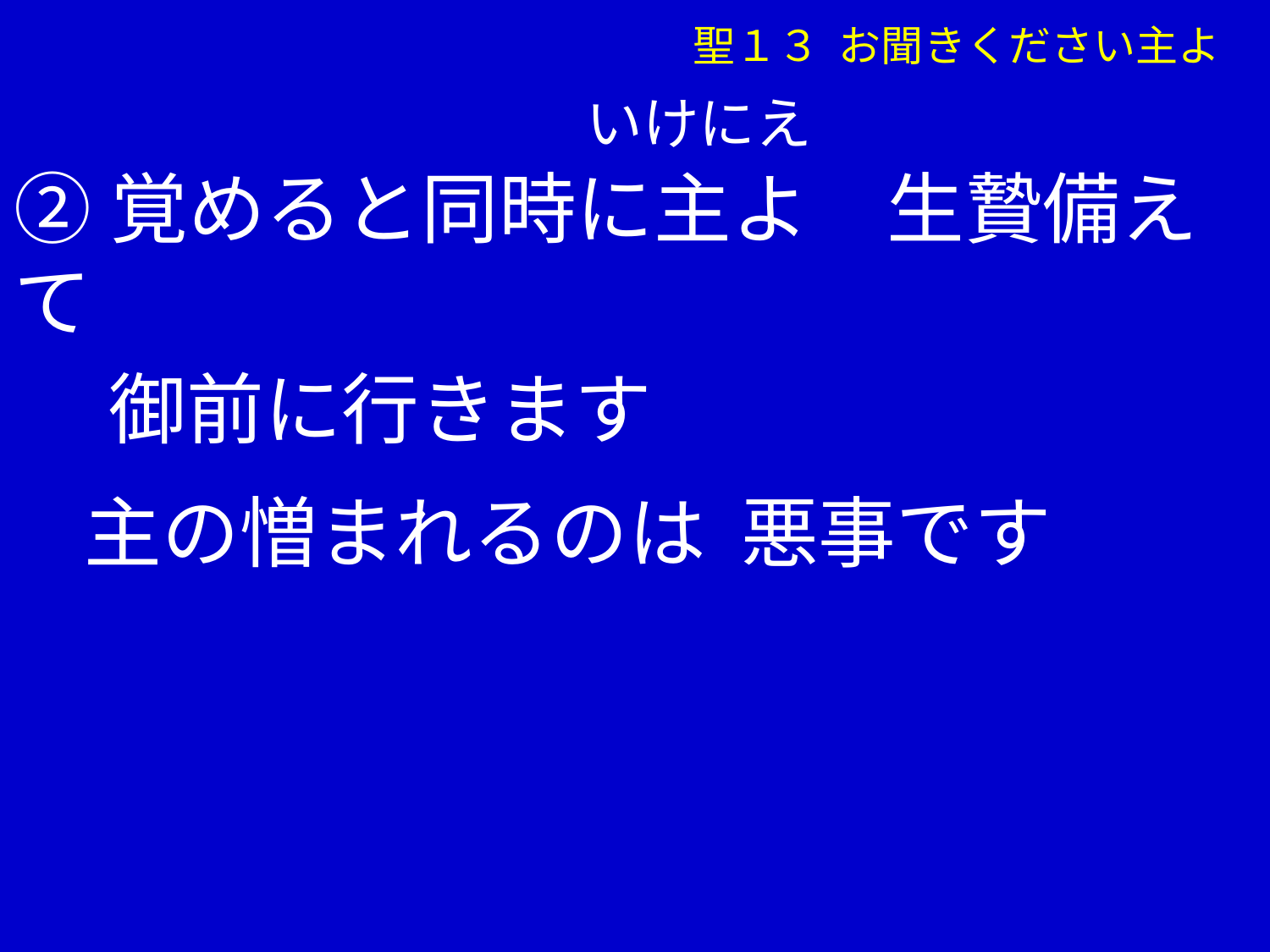

いけにえ
②覚めると同時に主よ　生贄備えて
　 御前に行きます
   主の憎まれるのは  悪事です
聖１３  お聞きください主よ